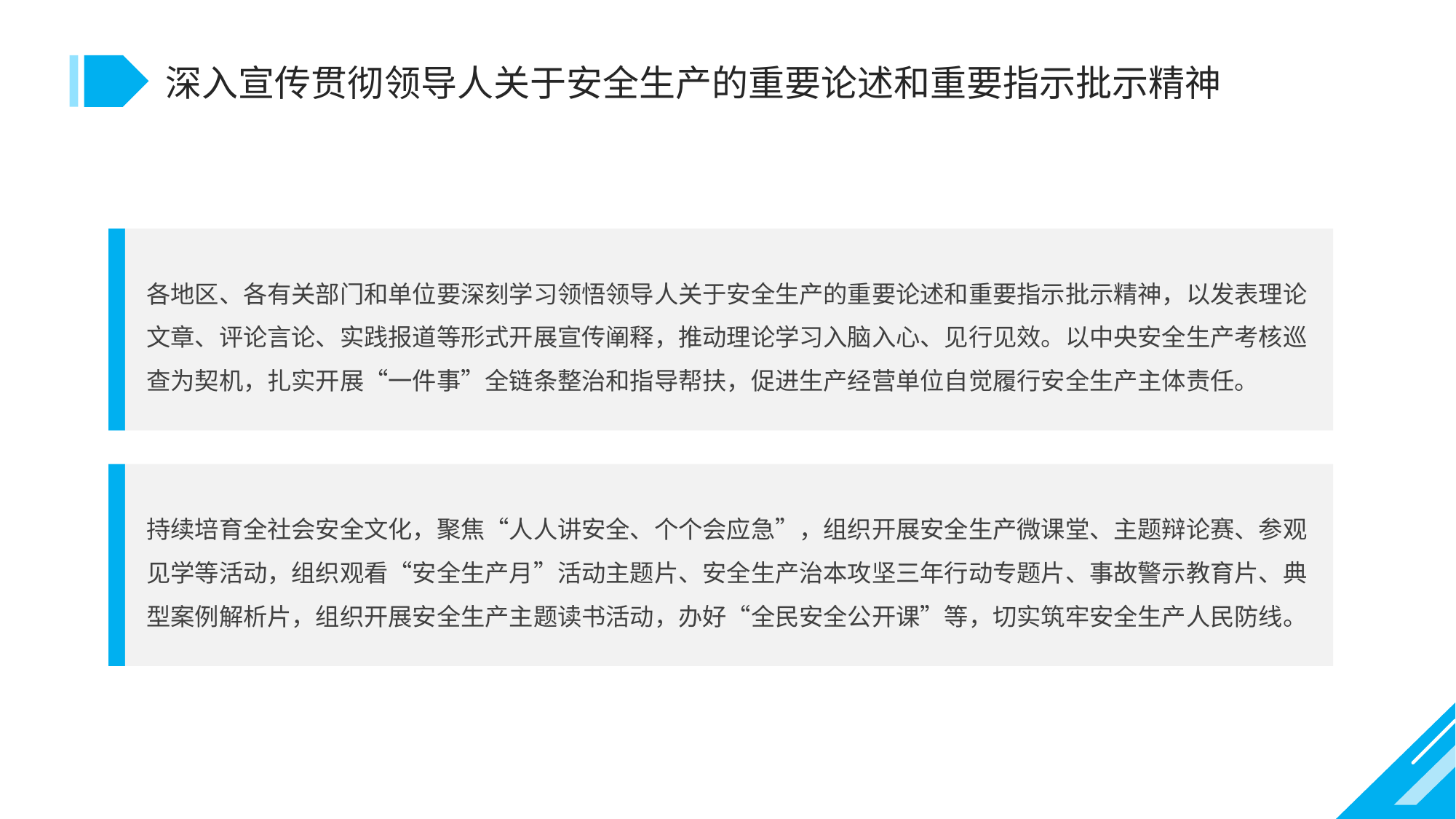

深入宣传贯彻领导人关于安全生产的重要论述和重要指示批示精神

各地区、各有关部门和单位要深刻学习领悟领导人关于安全生产的重要论述和重要指示批示精神，以发表理论文章、评论言论、实践报道等形式开展宣传阐释，推动理论学习入脑入心、见行见效。以中央安全生产考核巡查为契机，扎实开展“一件事”全链条整治和指导帮扶，促进生产经营单位自觉履行安全生产主体责任。

持续培育全社会安全文化，聚焦“人人讲安全、个个会应急”，组织开展安全生产微课堂、主题辩论赛、参观见学等活动，组织观看“安全生产月”活动主题片、安全生产治本攻坚三年行动专题片、事故警示教育片、典型案例解析片，组织开展安全生产主题读书活动，办好“全民安全公开课”等，切实筑牢安全生产人民防线。